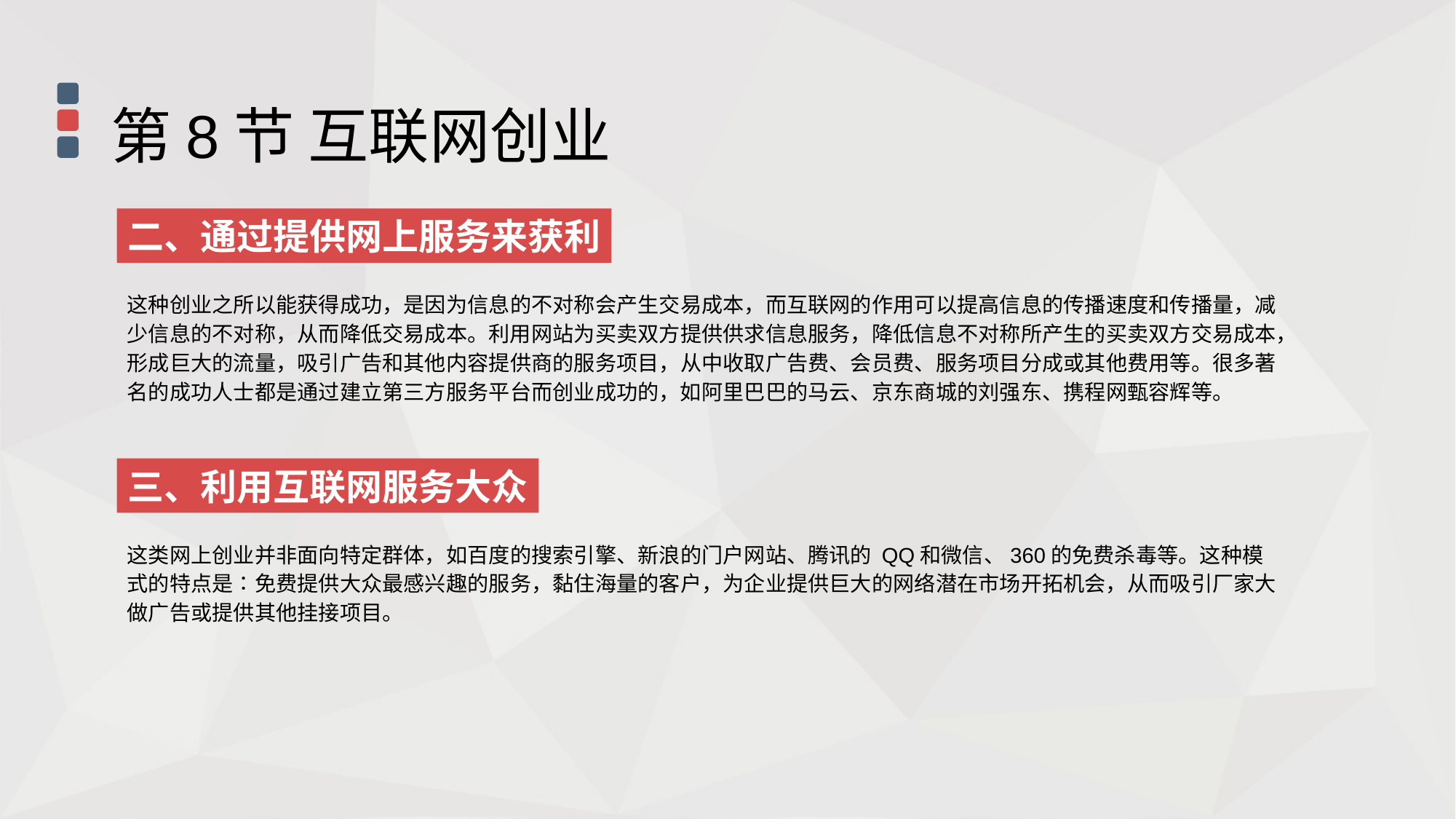

第8节 互联网创业
二、通过提供网上服务来获利
这种创业之所以能获得成功，是因为信息的不对称会产生交易成本，而互联网的作用可以提高信息的传播速度和传播量，减少信息的不对称，从而降低交易成本。利用网站为买卖双方提供供求信息服务，降低信息不对称所产生的买卖双方交易成本，形成巨大的流量，吸引广告和其他内容提供商的服务项目，从中收取广告费、会员费、服务项目分成或其他费用等。很多著名的成功人士都是通过建立第三方服务平台而创业成功的，如阿里巴巴的马云、京东商城的刘强东、携程网甄容辉等。
三、利用互联网服务大众
这类网上创业并非面向特定群体，如百度的搜索引擎、新浪的门户网站、腾讯的 QQ和微信、360的免费杀毒等。这种模式的特点是∶免费提供大众最感兴趣的服务，黏住海量的客户，为企业提供巨大的网络潜在市场开拓机会，从而吸引厂家大做广告或提供其他挂接项目。